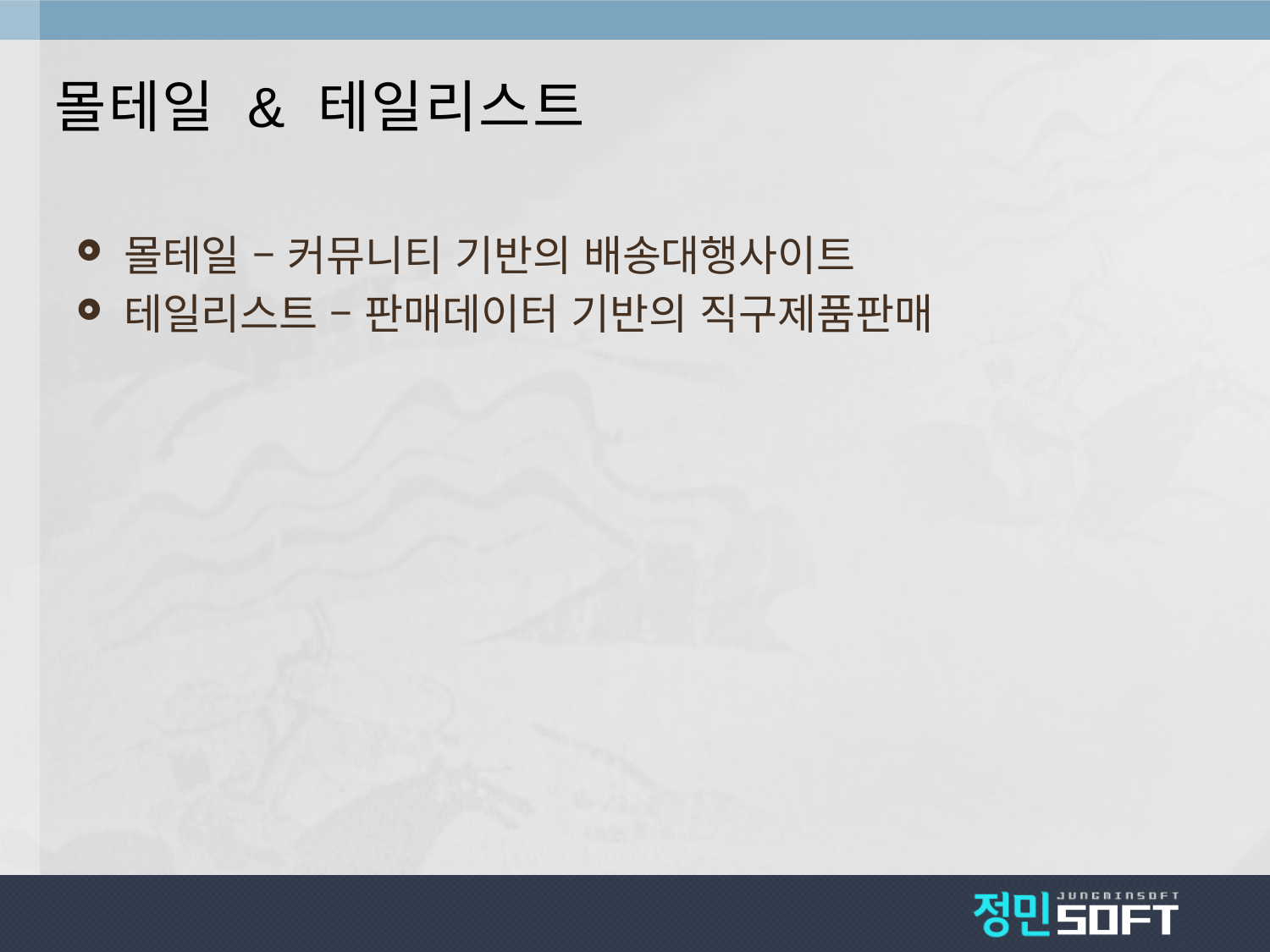

# 몰테일 & 테일리스트
몰테일 – 커뮤니티 기반의 배송대행사이트
테일리스트 – 판매데이터 기반의 직구제품판매